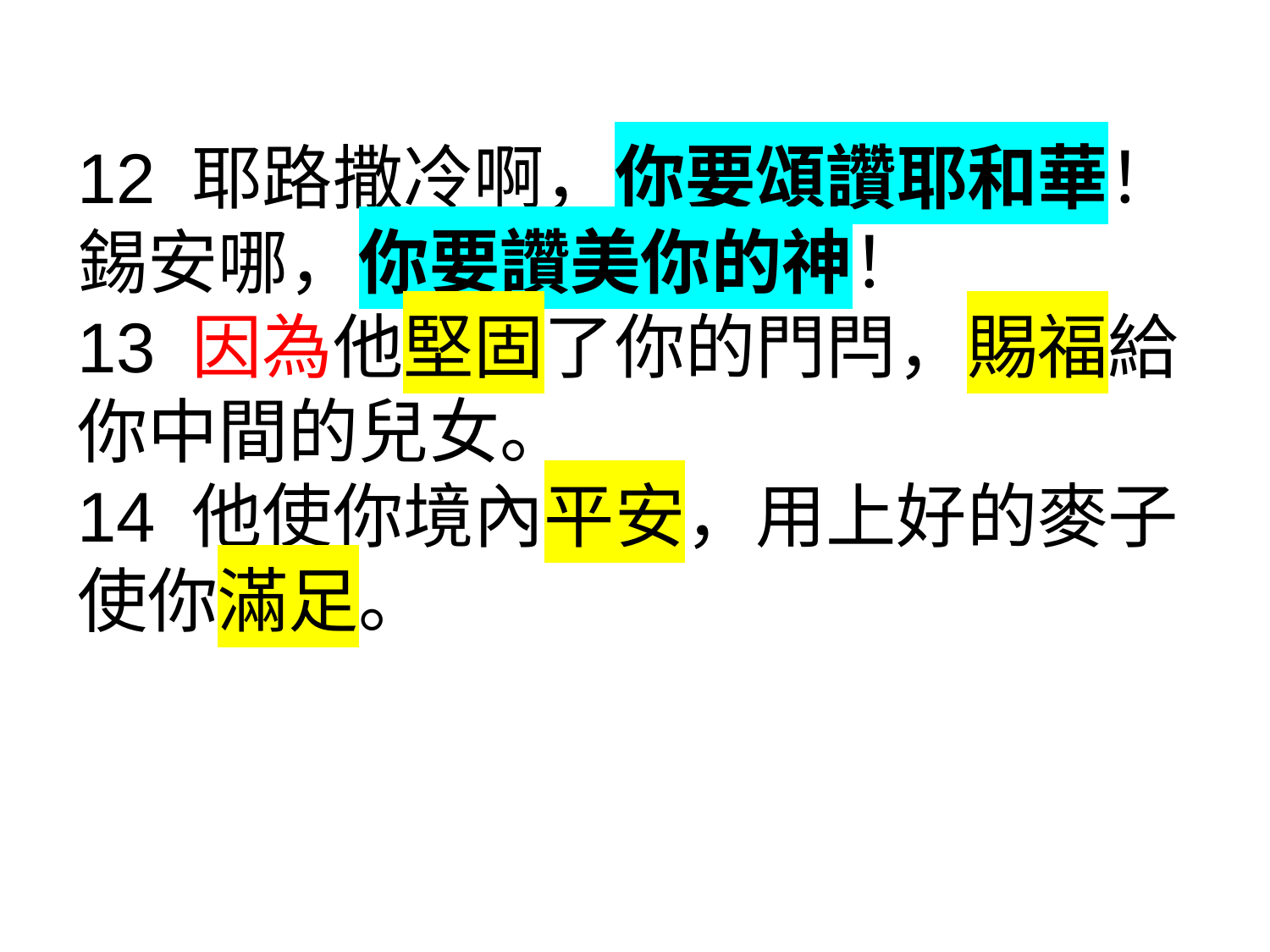

12 耶路撒冷啊，你要頌讚耶和華！錫安哪，你要讚美你的神！
13 因為他堅固了你的門閂，賜福給你中間的兒女。
14 他使你境內平安，用上好的麥子使你滿足。